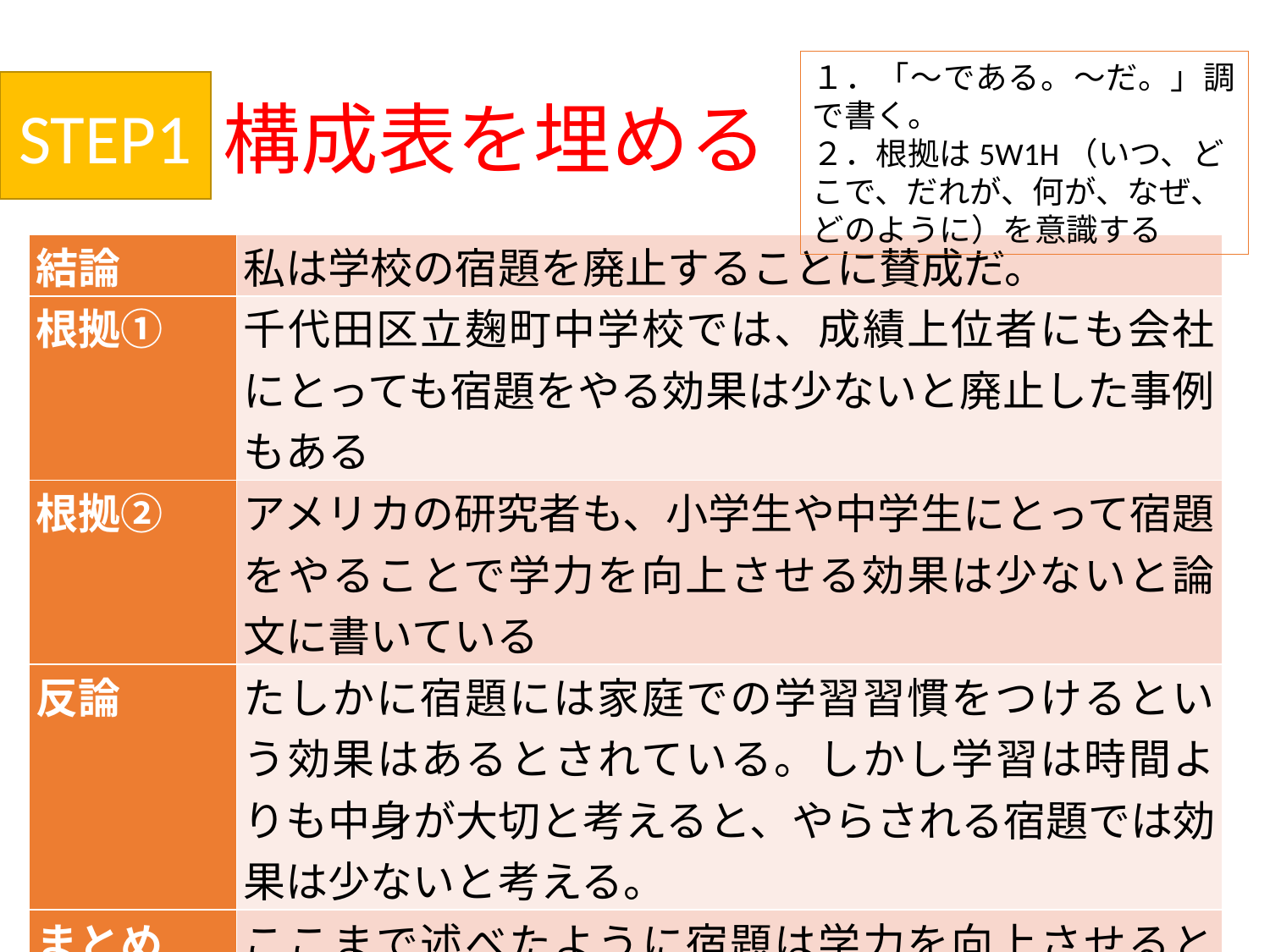

# 構成表を埋める
１．「～である。～だ。」調で書く。
２．根拠は5W1H（いつ、どこで、だれが、何が、なぜ、どのように）を意識する
STEP1
| 結論 | 私は学校の宿題を廃止することに賛成だ。 |
| --- | --- |
| 根拠① | 千代田区立麹町中学校では、成績上位者にも会社にとっても宿題をやる効果は少ないと廃止した事例もある |
| 根拠② | アメリカの研究者も、小学生や中学生にとって宿題をやることで学力を向上させる効果は少ないと論文に書いている |
| 反論 | たしかに宿題には家庭での学習習慣をつけるという効果はあるとされている。しかし学習は時間よりも中身が大切と考えると、やらされる宿題では効果は少ないと考える。 |
| まとめ | ここまで述べたように宿題は学力を向上させるという効果は少ない。ゆえに学習効果の側面を考えると私は宿題を廃止することに賛成だ。 |